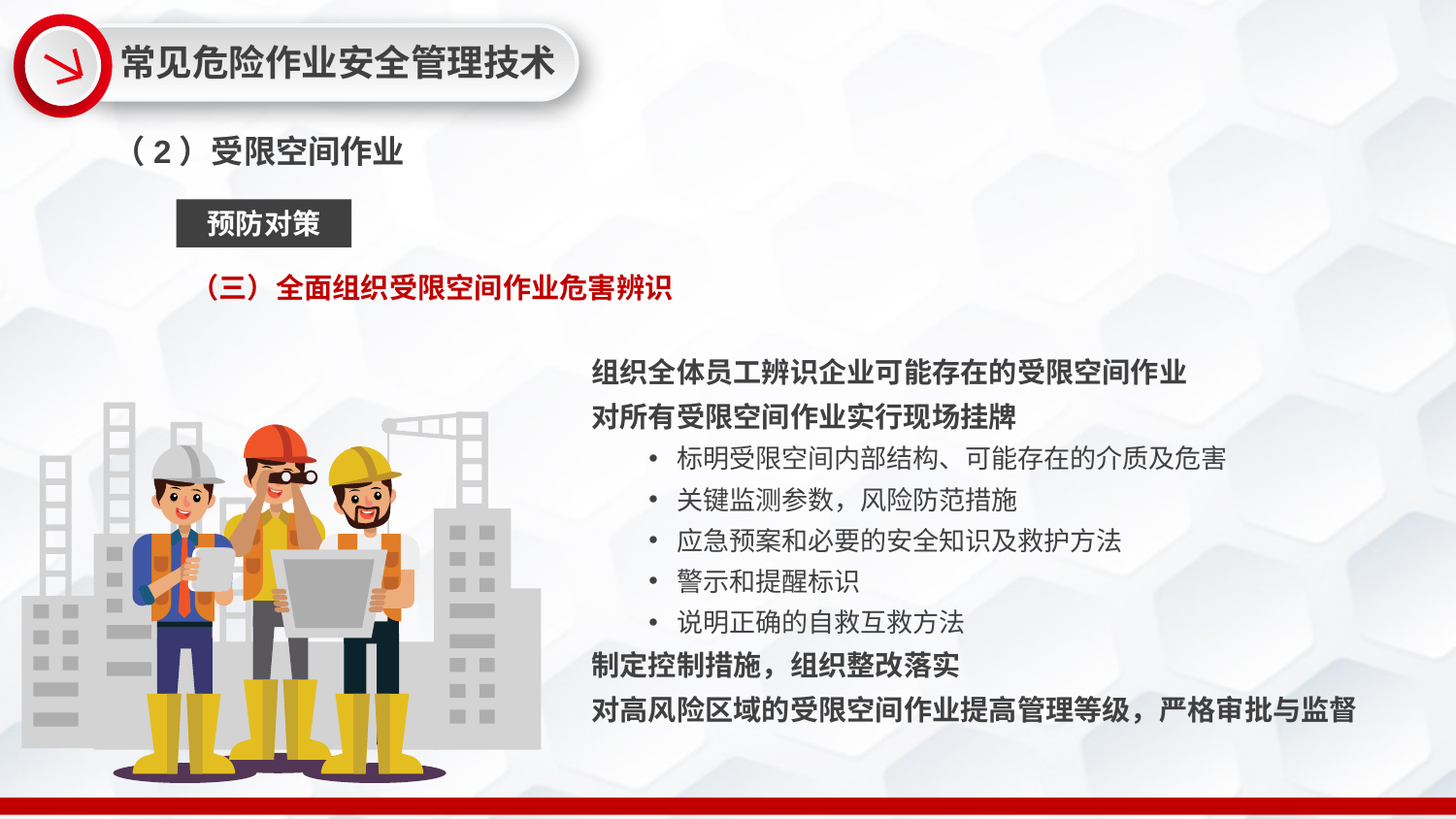

常见危险作业安全管理技术
（2）受限空间作业
预防对策
（三）全面组织受限空间作业危害辨识
组织全体员工辨识企业可能存在的受限空间作业
对所有受限空间作业实行现场挂牌
标明受限空间内部结构、可能存在的介质及危害
关键监测参数，风险防范措施
应急预案和必要的安全知识及救护方法
警示和提醒标识
说明正确的自救互救方法
制定控制措施，组织整改落实
对高风险区域的受限空间作业提高管理等级，严格审批与监督